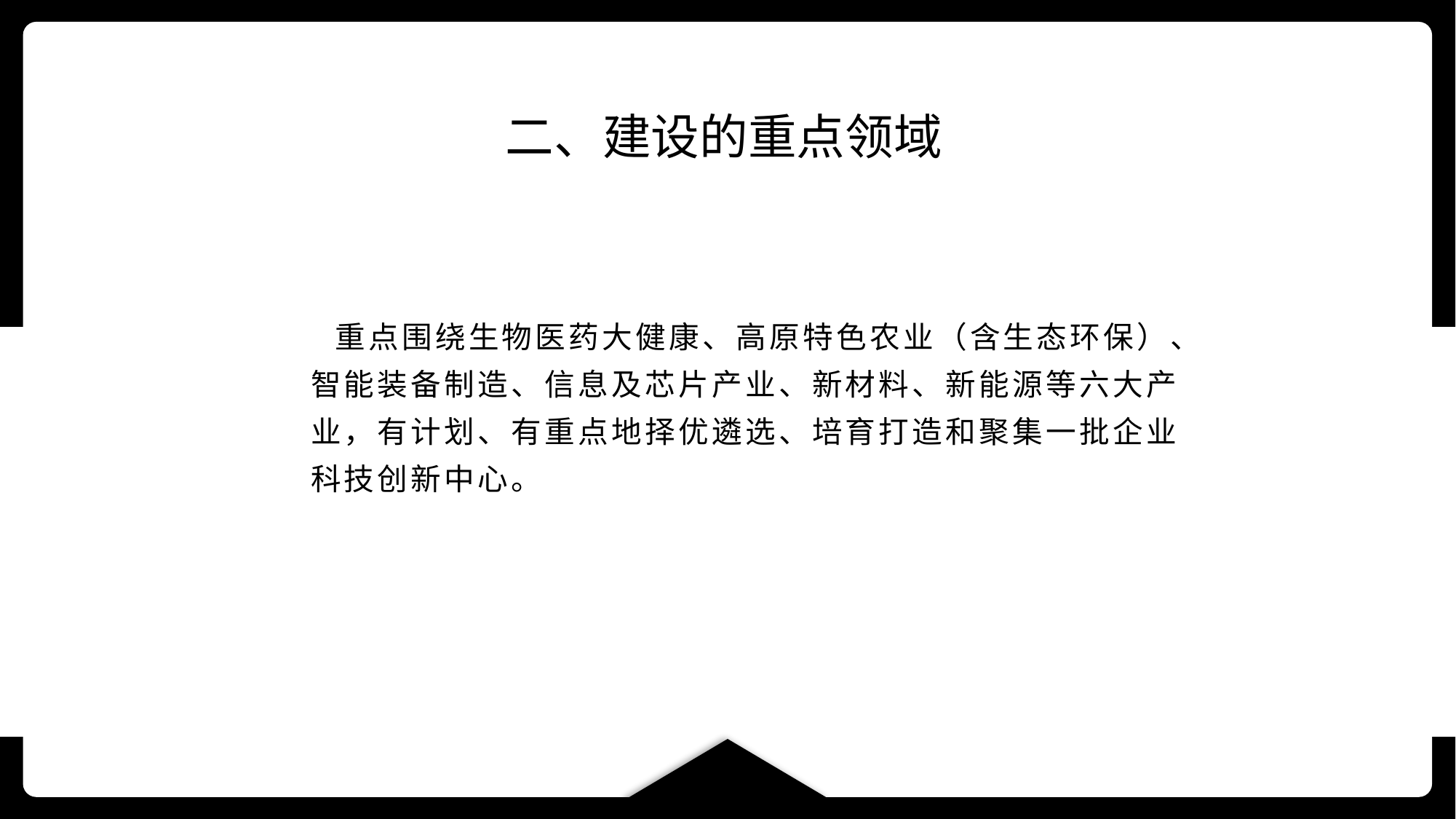

二、建设的重点领域

    重点围绕生物医药大健康、高原特色农业（含生态环保）、智能装备制造、信息及芯片产业、新材料、新能源等六大产业，有计划、有重点地择优遴选、培育打造和聚集一批企业科技创新中心。